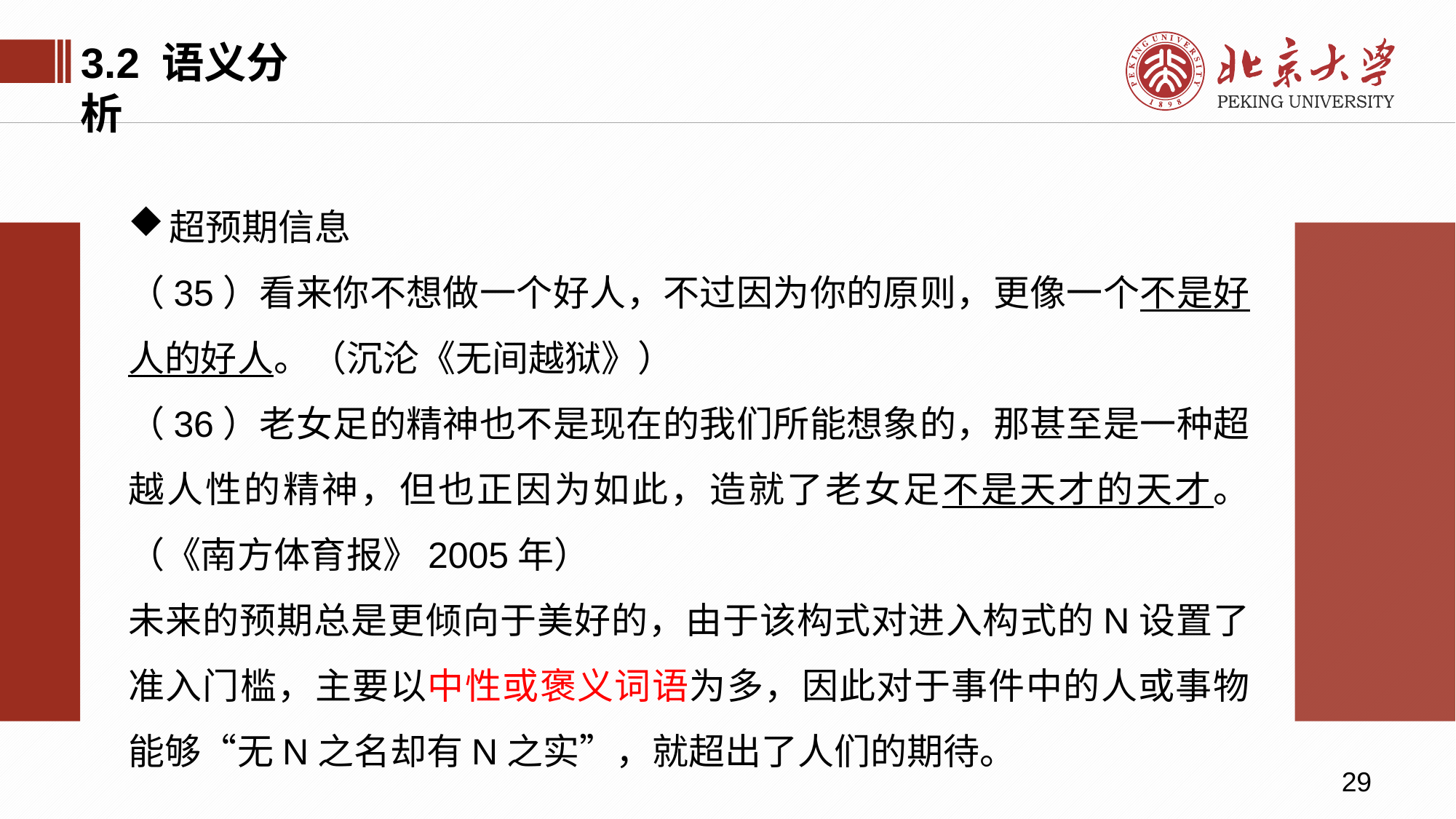

3.2 语义分析
超预期信息
（35）看来你不想做一个好人，不过因为你的原则，更像一个不是好人的好人。（沉沦《无间越狱》）
（36）老女足的精神也不是现在的我们所能想象的，那甚至是一种超越人性的精神，但也正因为如此，造就了老女足不是天才的天才。（《南方体育报》2005年）
未来的预期总是更倾向于美好的，由于该构式对进入构式的N设置了准入门槛，主要以中性或褒义词语为多，因此对于事件中的人或事物能够“无N之名却有N之实”，就超出了人们的期待。
29